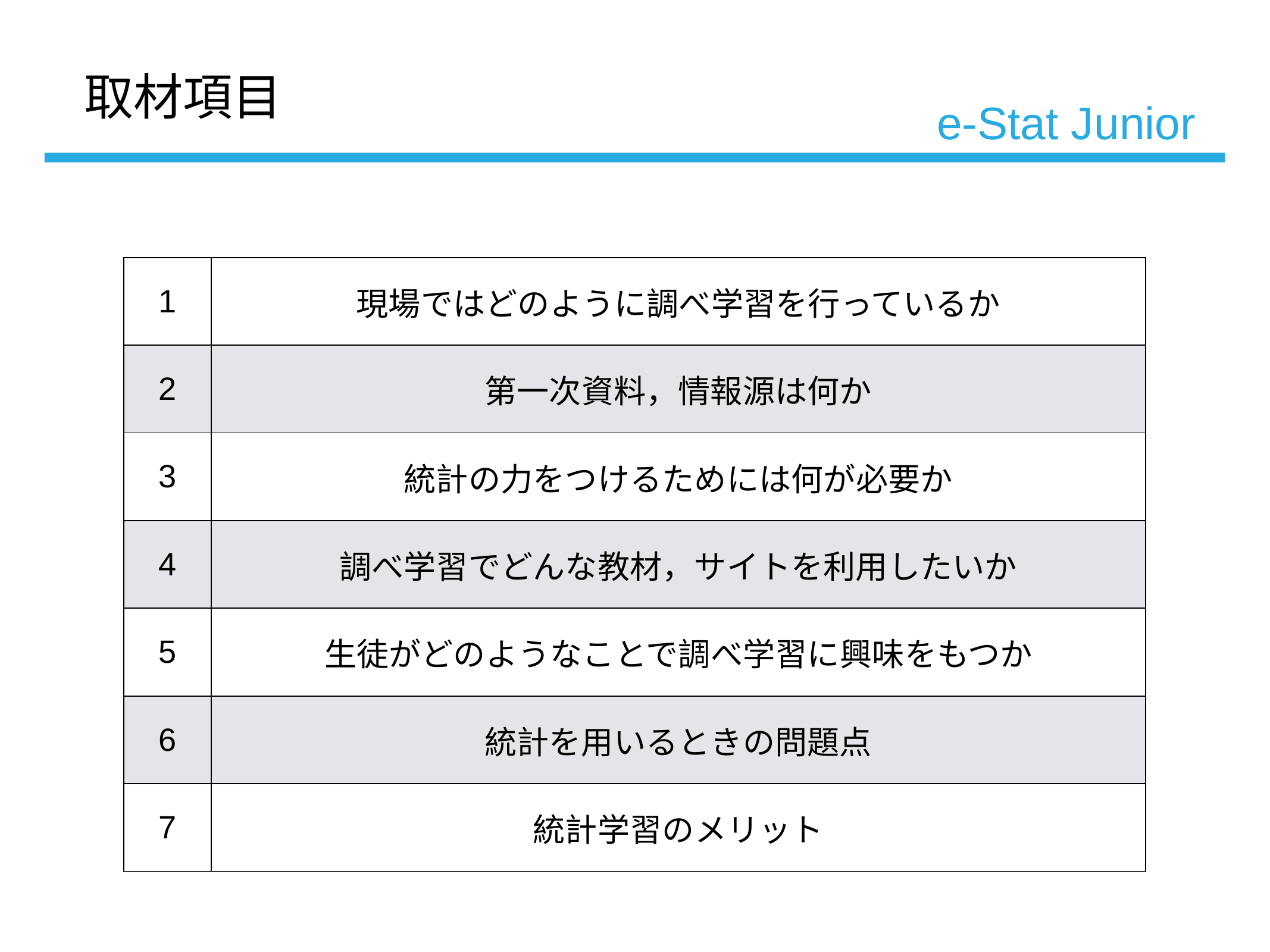

取材項目
# e-Stat Junior

| 1 | 現場ではどのように調べ学習を行っているか |
| --- | --- |
| 2 | 第一次資料，情報源は何か |
| 3 | 統計の力をつけるためには何が必要か |
| 4 | 調べ学習でどんな教材，サイトを利用したいか |
| 5 | 生徒がどのようなことで調べ学習に興味をもつか |
| 6 | 統計を用いるときの問題点 |
| 7 | 統計学習のメリット |